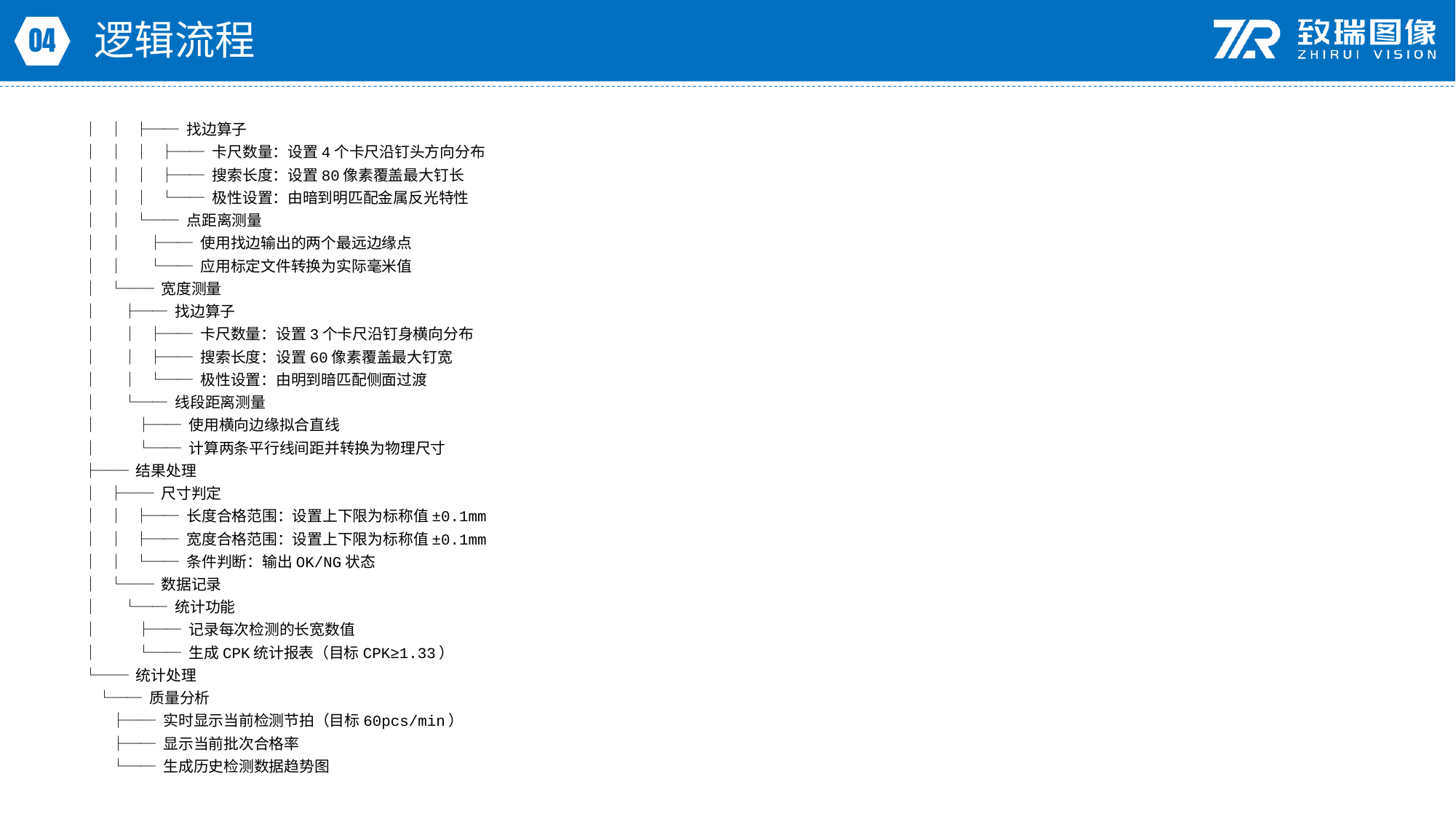

逻辑流程
04

│   │   ├── 找边算子
│   │   │   ├── 卡尺数量：设置4个卡尺沿钉头方向分布
│   │   │   ├── 搜索长度：设置80像素覆盖最大钉长
│   │   │   └── 极性设置：由暗到明匹配金属反光特性
│   │   └── 点距离测量
│   │       ├── 使用找边输出的两个最远边缘点
│   │       └── 应用标定文件转换为实际毫米值
│   └── 宽度测量
│       ├── 找边算子
│       │   ├── 卡尺数量：设置3个卡尺沿钉身横向分布
│       │   ├── 搜索长度：设置60像素覆盖最大钉宽
│       │   └── 极性设置：由明到暗匹配侧面过渡
│       └── 线段距离测量
│           ├── 使用横向边缘拟合直线
│           └── 计算两条平行线间距并转换为物理尺寸
├── 结果处理
│   ├── 尺寸判定
│   │   ├── 长度合格范围：设置上下限为标称值±0.1mm
│   │   ├── 宽度合格范围：设置上下限为标称值±0.1mm
│   │   └── 条件判断：输出OK/NG状态
│   └── 数据记录
│       └── 统计功能
│           ├── 记录每次检测的长宽数值
│           └── 生成CPK统计报表（目标CPK≥1.33）
└── 统计处理
    └── 质量分析
        ├── 实时显示当前检测节拍（目标60pcs/min）
        ├── 显示当前批次合格率
        └── 生成历史检测数据趋势图